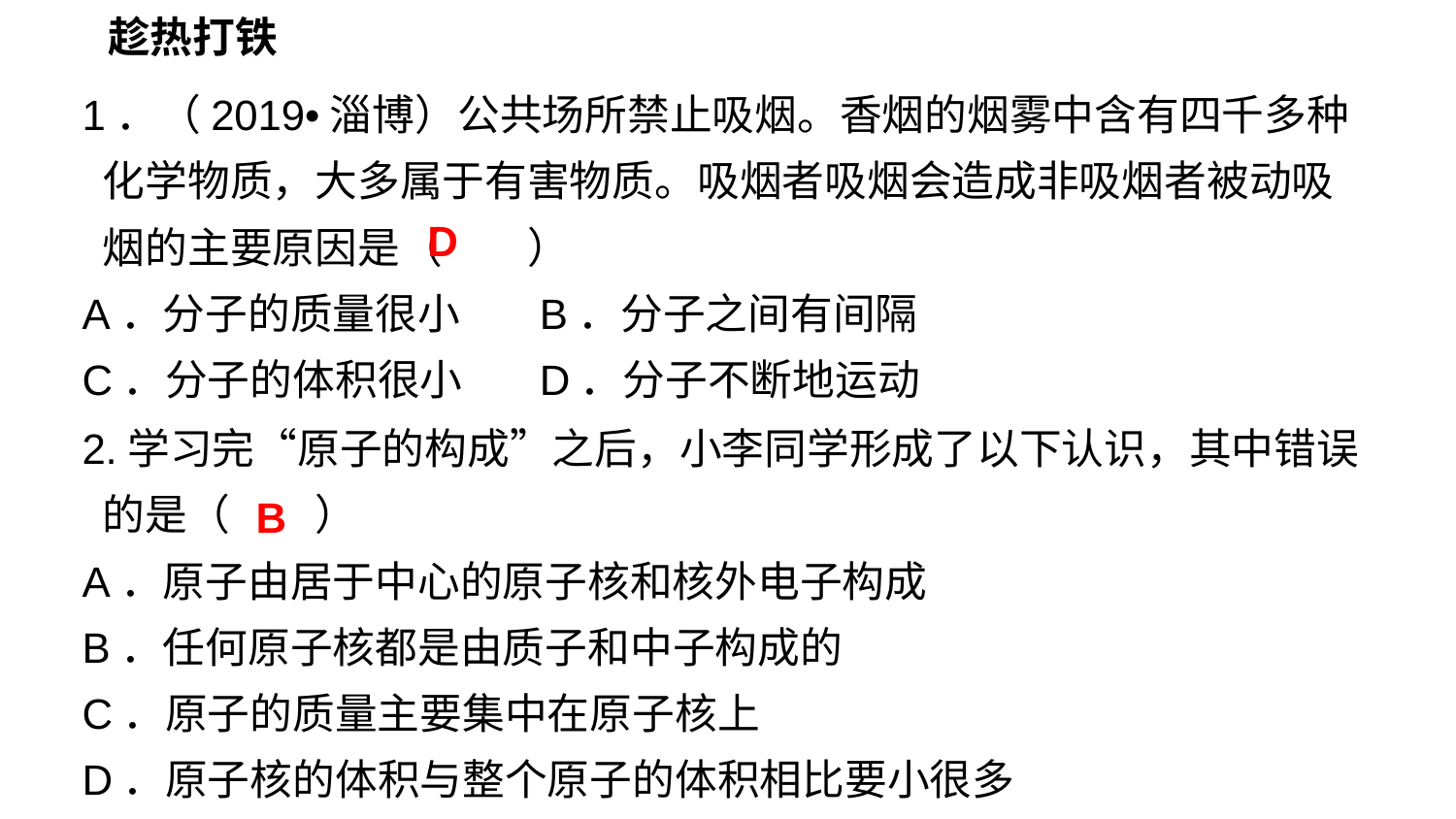

趁热打铁
1．（2019•淄博）公共场所禁止吸烟。香烟的烟雾中含有四千多种化学物质，大多属于有害物质。吸烟者吸烟会造成非吸烟者被动吸烟的主要原因是（　　）
A．分子的质量很小	B．分子之间有间隔
C．分子的体积很小	D．分子不断地运动
D
2.学习完“原子的构成”之后，小李同学形成了以下认识，其中错误的是（　　）
A．原子由居于中心的原子核和核外电子构成
B．任何原子核都是由质子和中子构成的
C．原子的质量主要集中在原子核上
D．原子核的体积与整个原子的体积相比要小很多
B